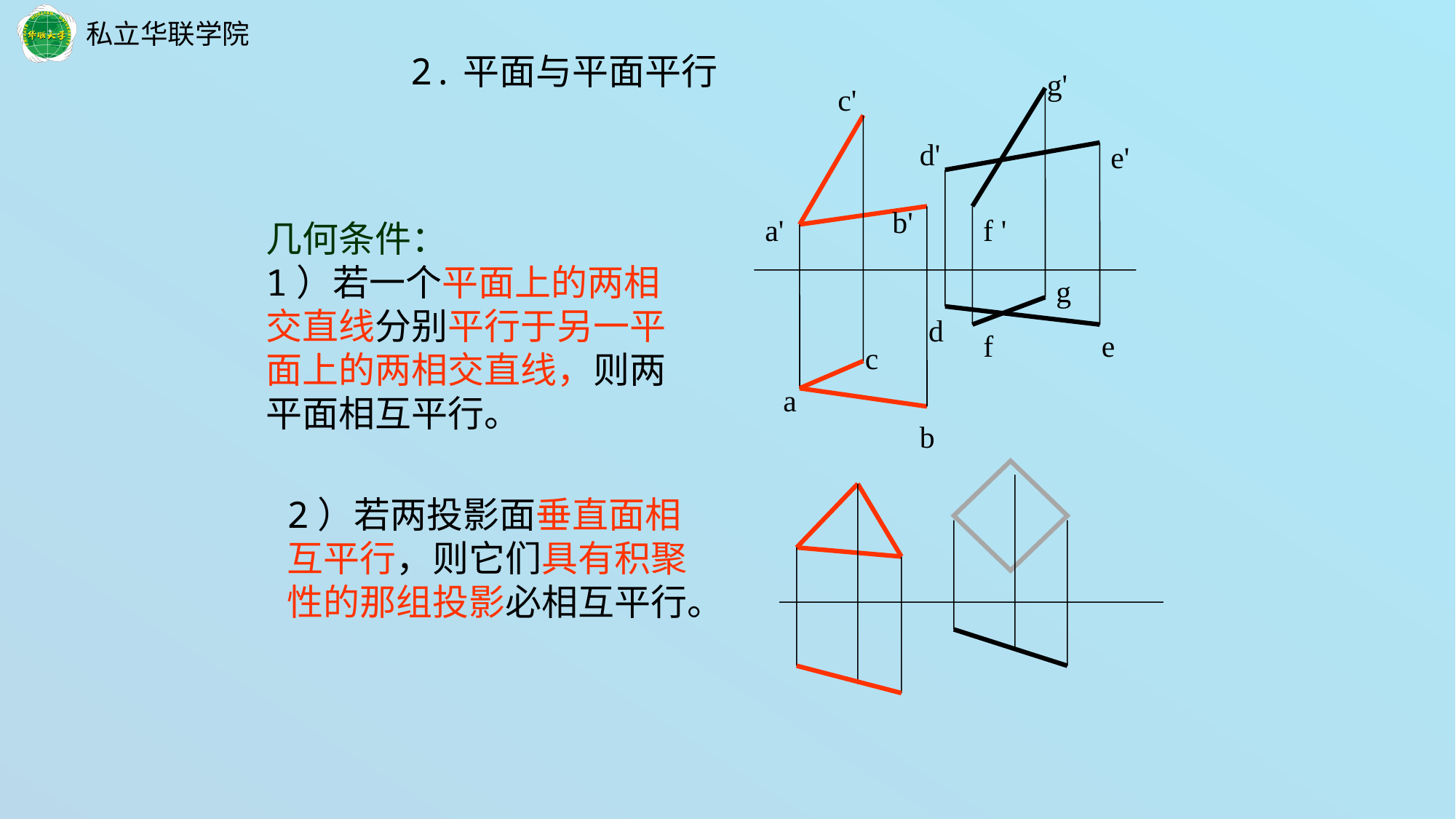

2.平面与平面平行
g'
c'

d'
e'

b'
a'
f '

g

d

f
e

a

b

c
几何条件：
1）若一个平面上的两相交直线分别平行于另一平面上的两相交直线，则两平面相互平行。

2）若两投影面垂直面相互平行，则它们具有积聚性的那组投影必相互平行。